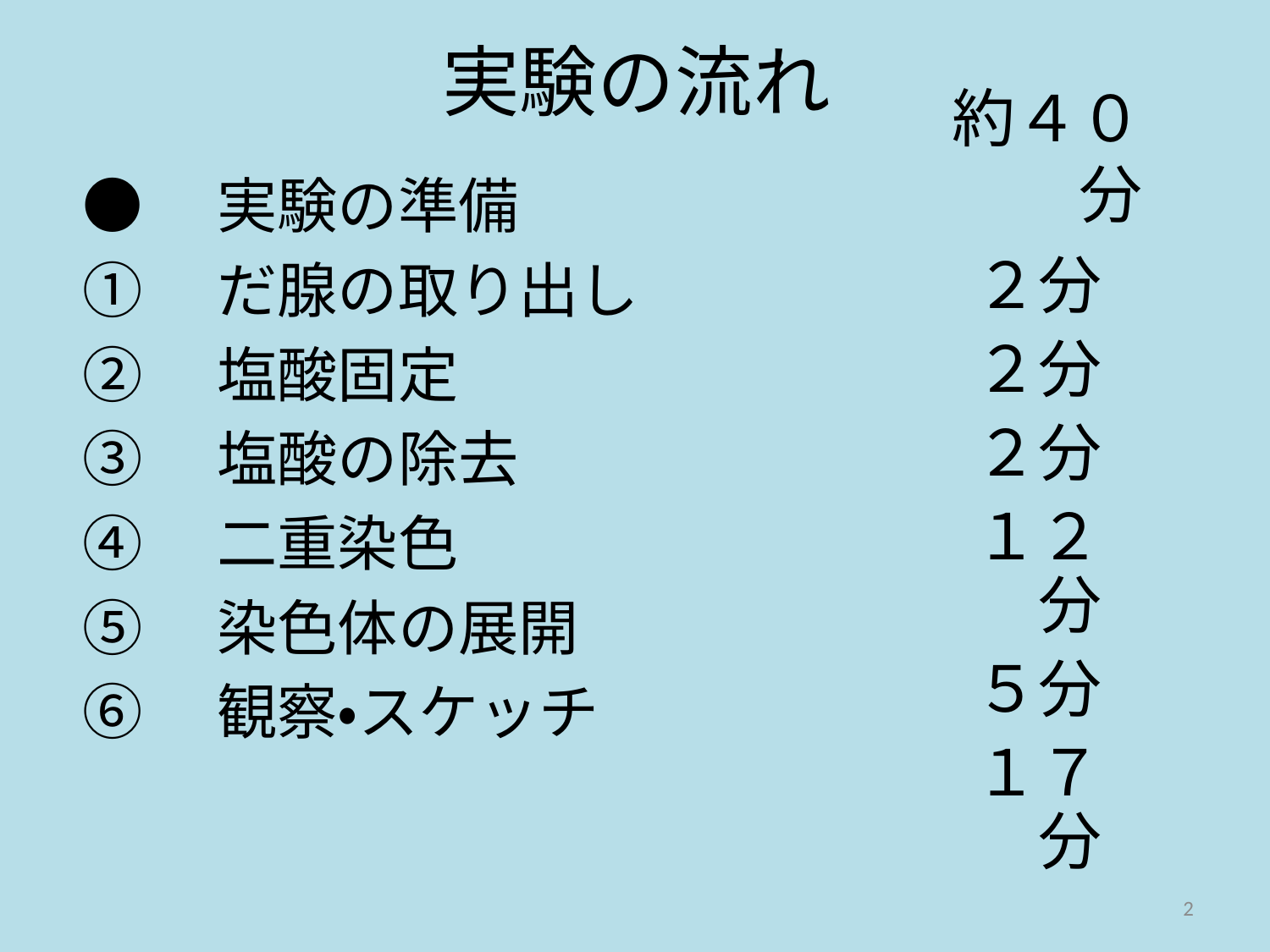

# 実験の流れ
約４０分
●　実験の準備
①　だ腺の取り出し
②　塩酸固定
③　塩酸の除去
④　二重染色
⑤　染色体の展開
⑥　観察・スケッチ
２分
２分
２分
１２分
５分
１７分
2